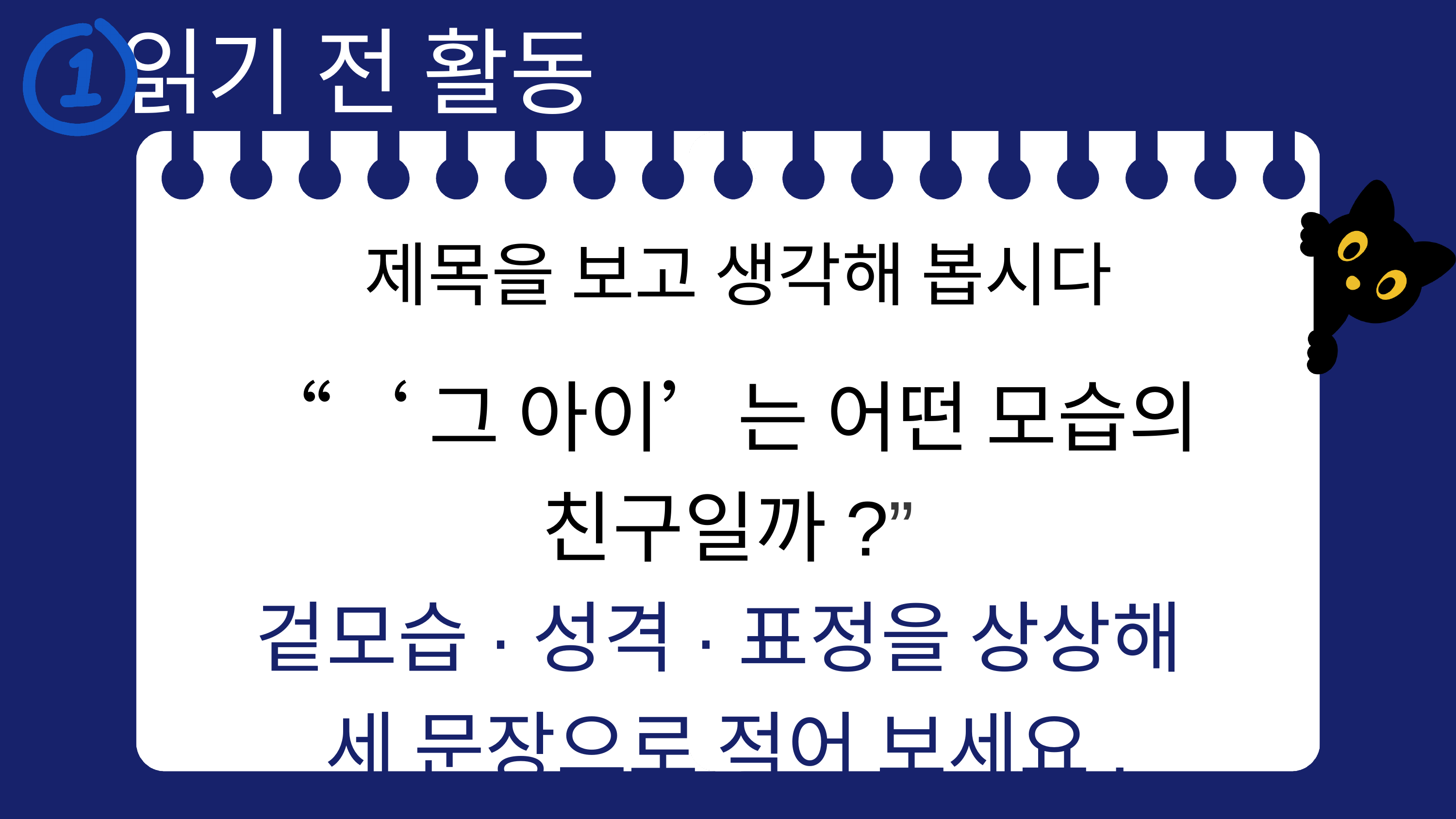

읽기 전 활동

“‘그 아이’는 어떤 모습의 친구일까?”
겉모습·성격·표정을 상상해
세 문장으로 적어 보세요.

제목을 보고 생각해 봅시다